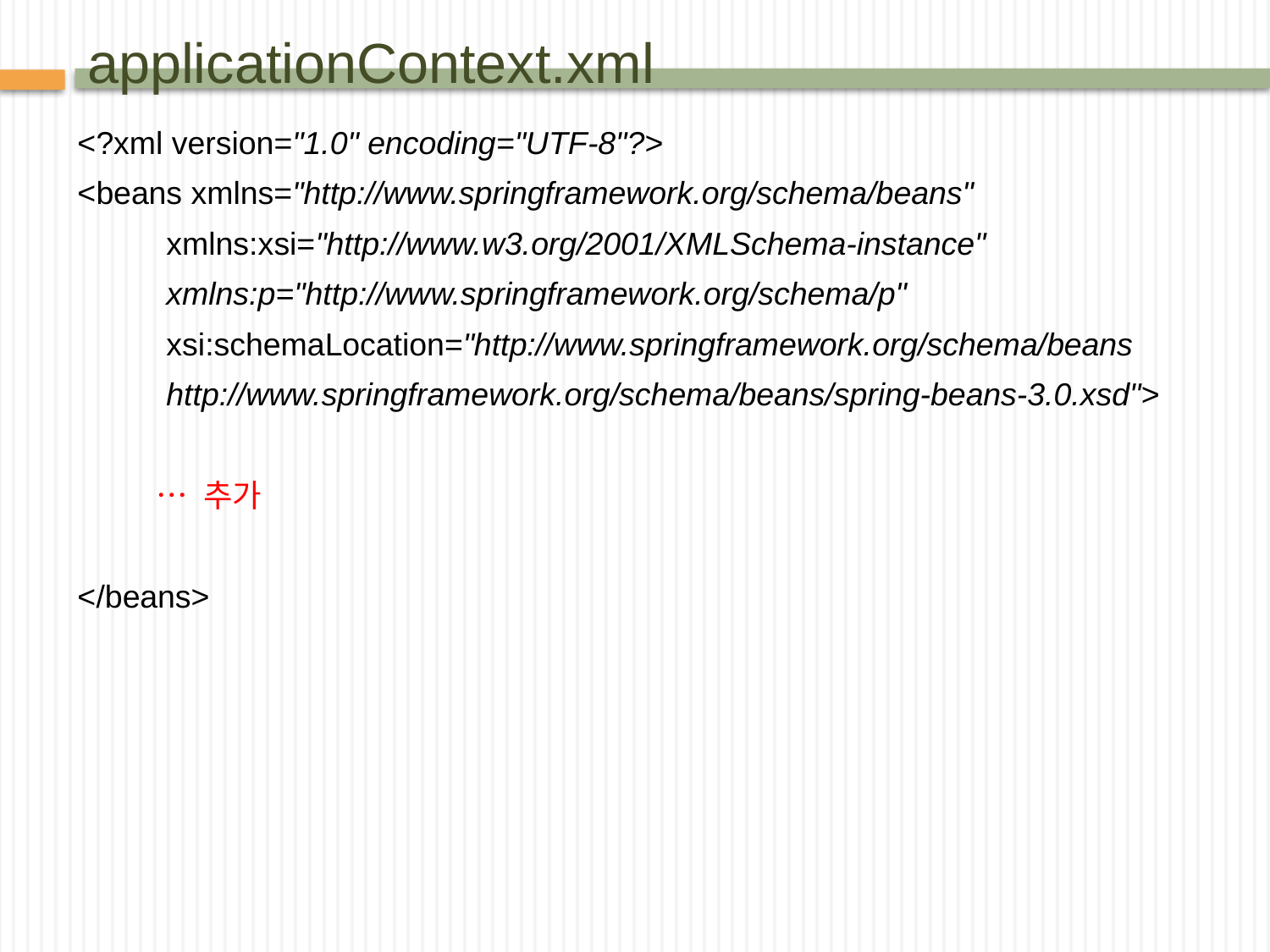

# applicationContext.xml
<?xml version="1.0" encoding="UTF-8"?>
<beans xmlns="http://www.springframework.org/schema/beans"
          xmlns:xsi="http://www.w3.org/2001/XMLSchema-instance"
          xmlns:p="http://www.springframework.org/schema/p"
          xsi:schemaLocation="http://www.springframework.org/schema/beans
          http://www.springframework.org/schema/beans/spring-beans-3.0.xsd">

           … 추가

</beans>